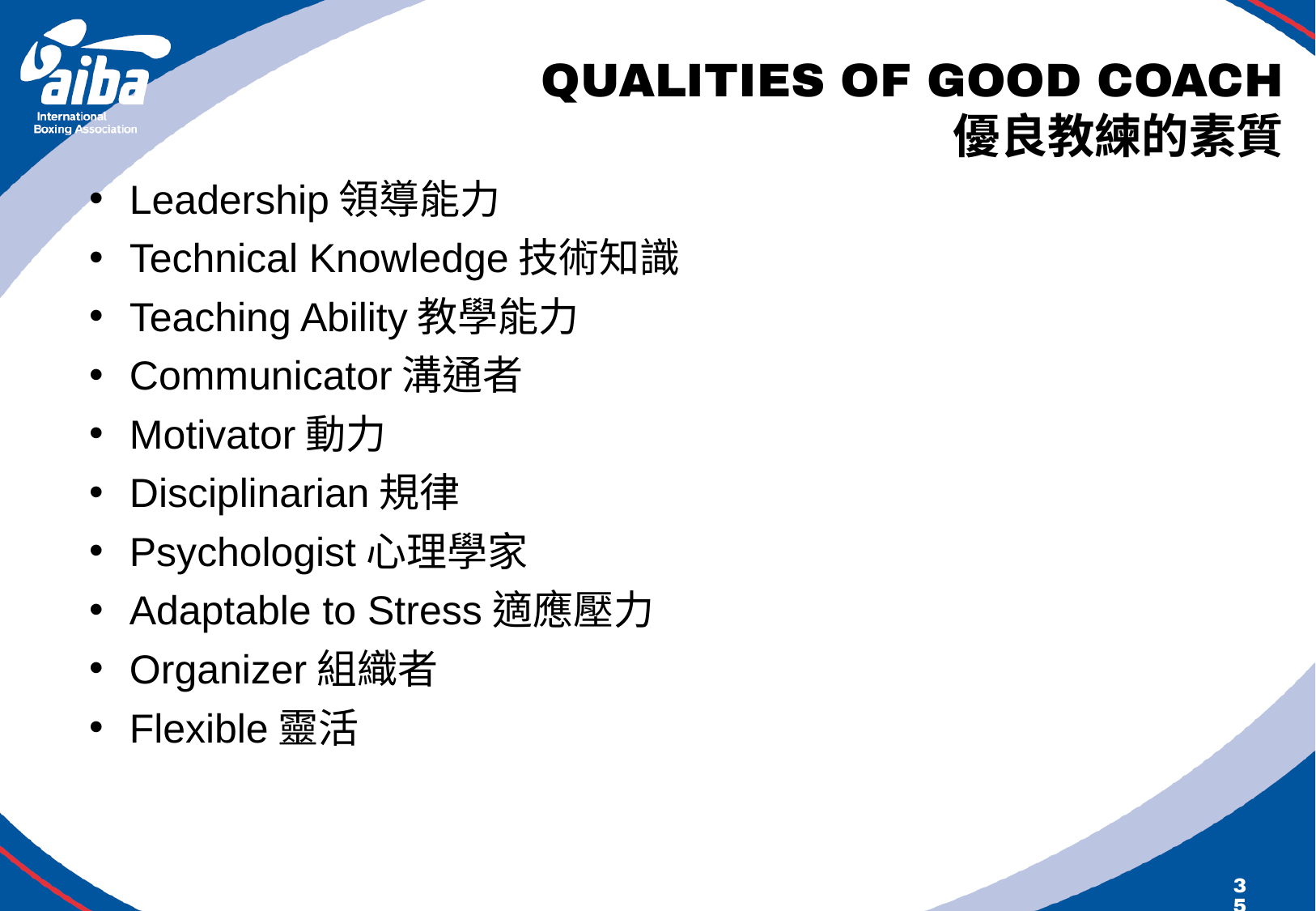

# QUALITIES OF GOOD COACH 優良教練的素質
Leadership領導能力
Technical Knowledge技術知識
Teaching Ability教學能力
Communicator溝通者
Motivator動力
Disciplinarian規律
Psychologist心理學家
Adaptable to Stress適應壓力
Organizer組織者
Flexible靈活
351